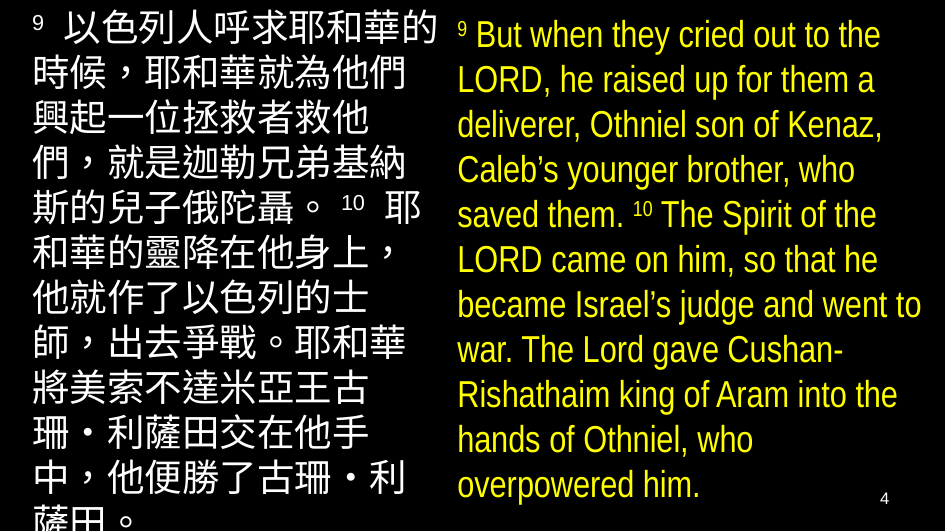

9 以色列人呼求耶和華的時候，耶和華就為他們興起一位拯救者救他們，就是迦勒兄弟基納斯的兒子俄陀聶。10 耶和華的靈降在他身上，他就作了以色列的士師，出去爭戰。耶和華將美索不達米亞王古珊•利薩田交在他手中，他便勝了古珊•利薩田。
9 But when they cried out to the Lord, he raised up for them a deliverer, Othniel son of Kenaz, Caleb’s younger brother, who saved them. 10 The Spirit of the Lord came on him, so that he became Israel’s judge and went to war. The Lord gave Cushan-Rishathaim king of Aram into the hands of Othniel, who overpowered him.
4